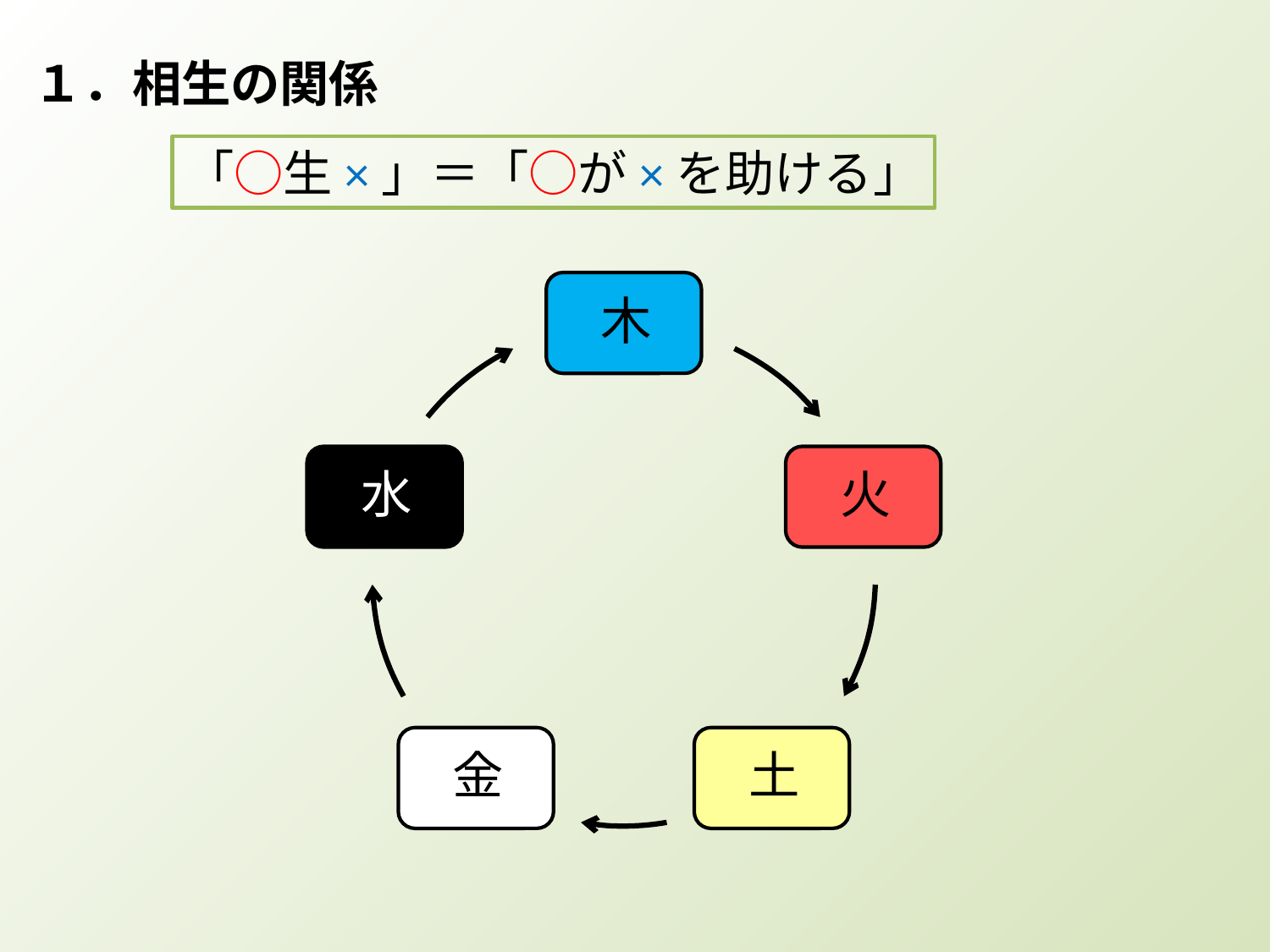

１．相生の関係
「○生×」＝「○が×を助ける」
木
火
土
金
水